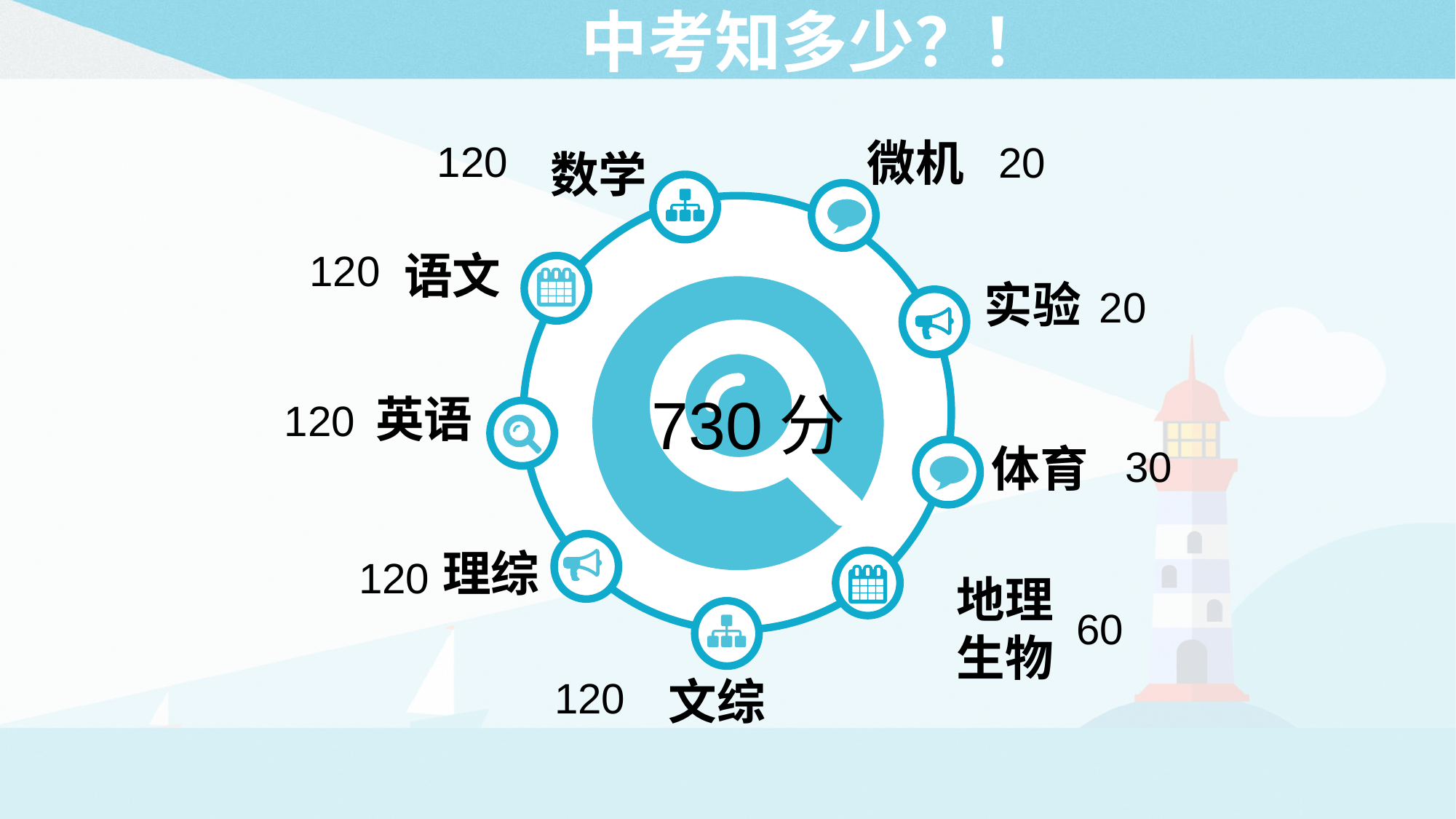

# 中考知多少？！
微机
120
20
数学

730分

120
实验
20
语文

英语
120
体育
30
理综
120
地理
生物
60
120
文综